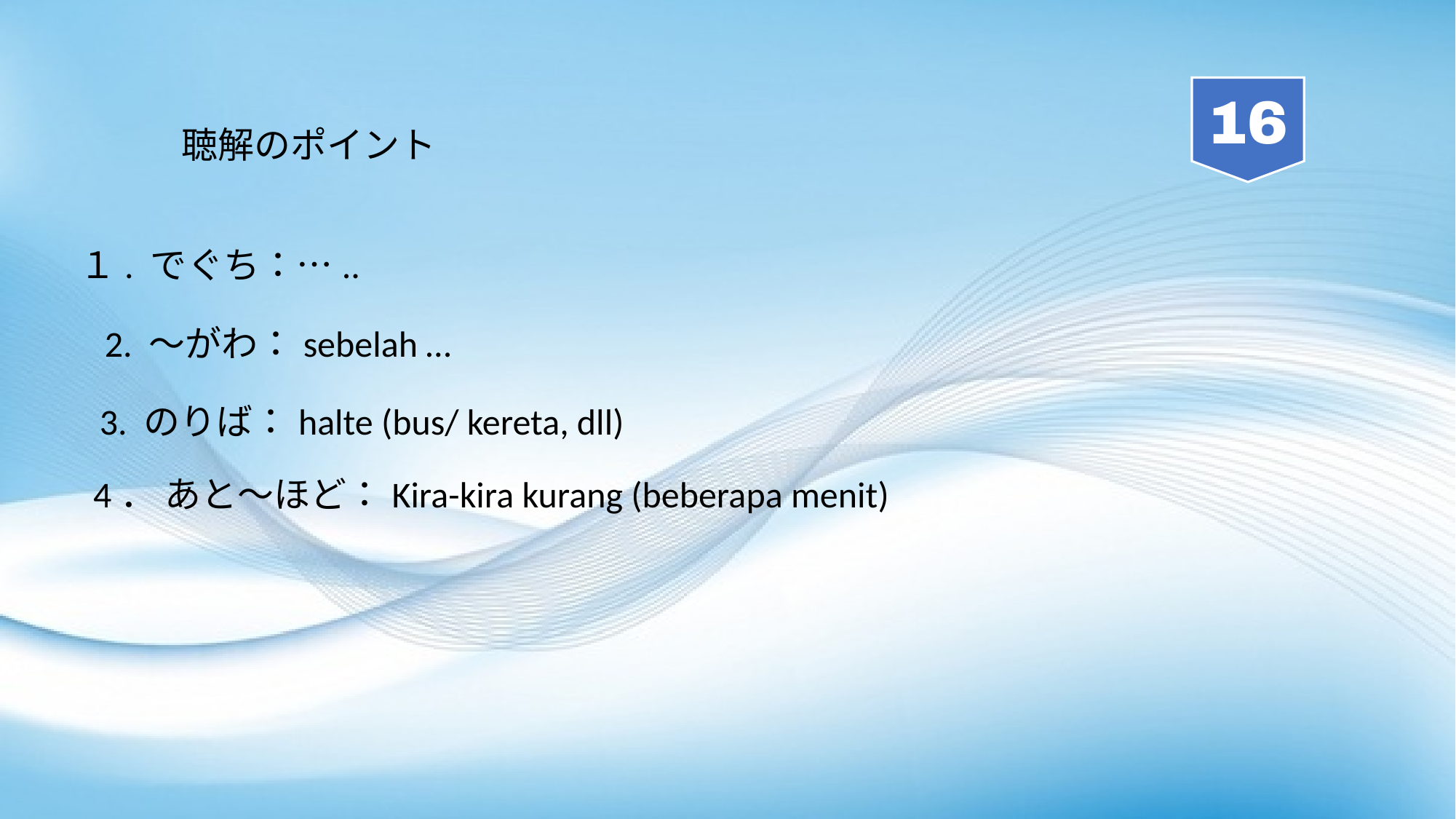

16
聴解のポイント
１. でぐち：…..
2. ～がわ：sebelah …
3. のりば：halte (bus/ kereta, dll)
4． あと～ほど：Kira-kira kurang (beberapa menit)